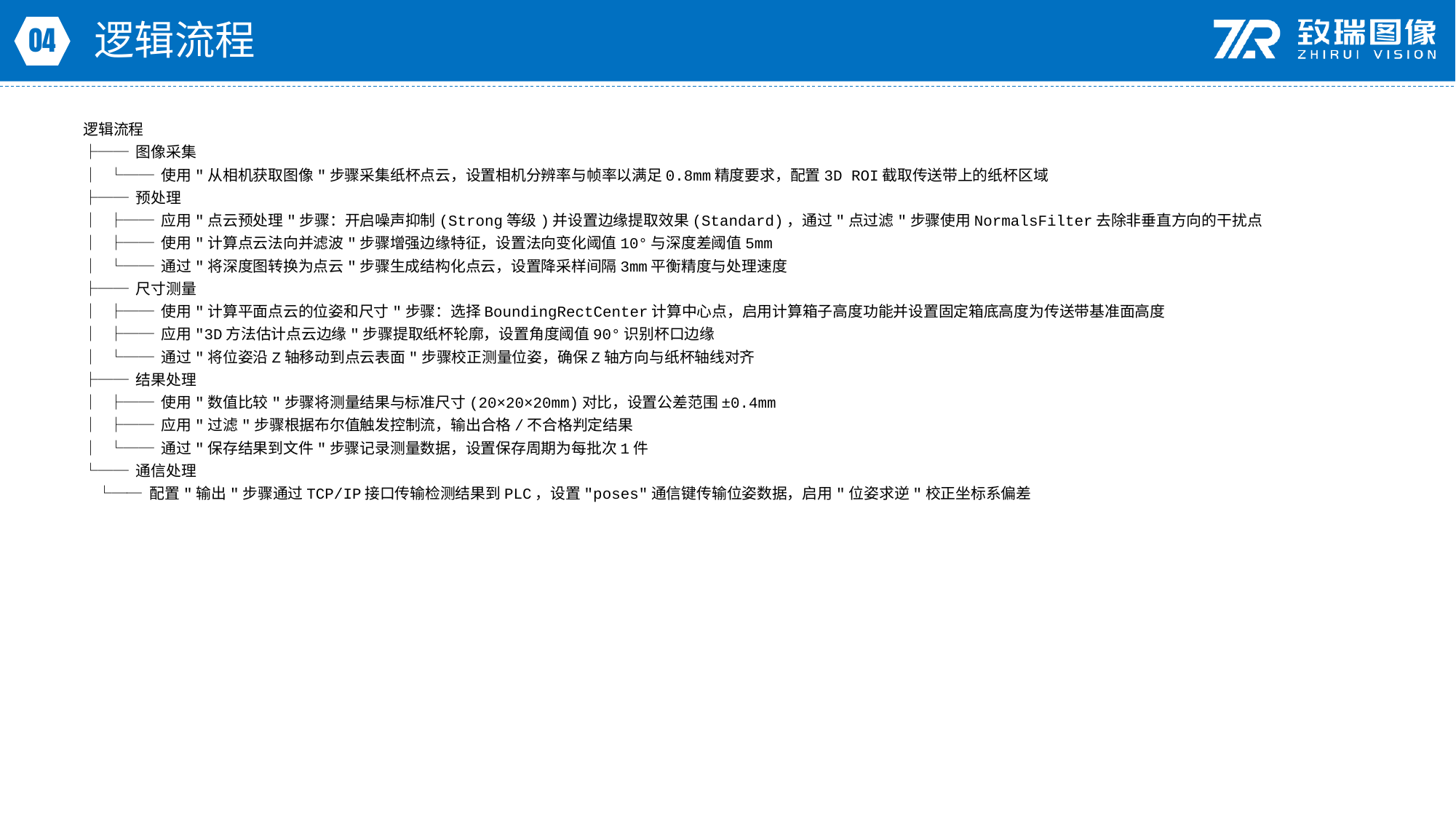

逻辑流程
04

逻辑流程
├── 图像采集
│   └── 使用"从相机获取图像"步骤采集纸杯点云，设置相机分辨率与帧率以满足0.8mm精度要求，配置3D ROI截取传送带上的纸杯区域
├── 预处理
│   ├── 应用"点云预处理"步骤：开启噪声抑制(Strong等级)并设置边缘提取效果(Standard)，通过"点过滤"步骤使用NormalsFilter去除非垂直方向的干扰点
│   ├── 使用"计算点云法向并滤波"步骤增强边缘特征，设置法向变化阈值10°与深度差阈值5mm
│   └── 通过"将深度图转换为点云"步骤生成结构化点云，设置降采样间隔3mm平衡精度与处理速度
├── 尺寸测量
│   ├── 使用"计算平面点云的位姿和尺寸"步骤：选择BoundingRectCenter计算中心点，启用计算箱子高度功能并设置固定箱底高度为传送带基准面高度
│   ├── 应用"3D方法估计点云边缘"步骤提取纸杯轮廓，设置角度阈值90°识别杯口边缘
│   └── 通过"将位姿沿Z轴移动到点云表面"步骤校正测量位姿，确保Z轴方向与纸杯轴线对齐
├── 结果处理
│   ├── 使用"数值比较"步骤将测量结果与标准尺寸(20×20×20mm)对比，设置公差范围±0.4mm
│   ├── 应用"过滤"步骤根据布尔值触发控制流，输出合格/不合格判定结果
│   └── 通过"保存结果到文件"步骤记录测量数据，设置保存周期为每批次1件
└── 通信处理
    └── 配置"输出"步骤通过TCP/IP接口传输检测结果到PLC，设置"poses"通信键传输位姿数据，启用"位姿求逆"校正坐标系偏差